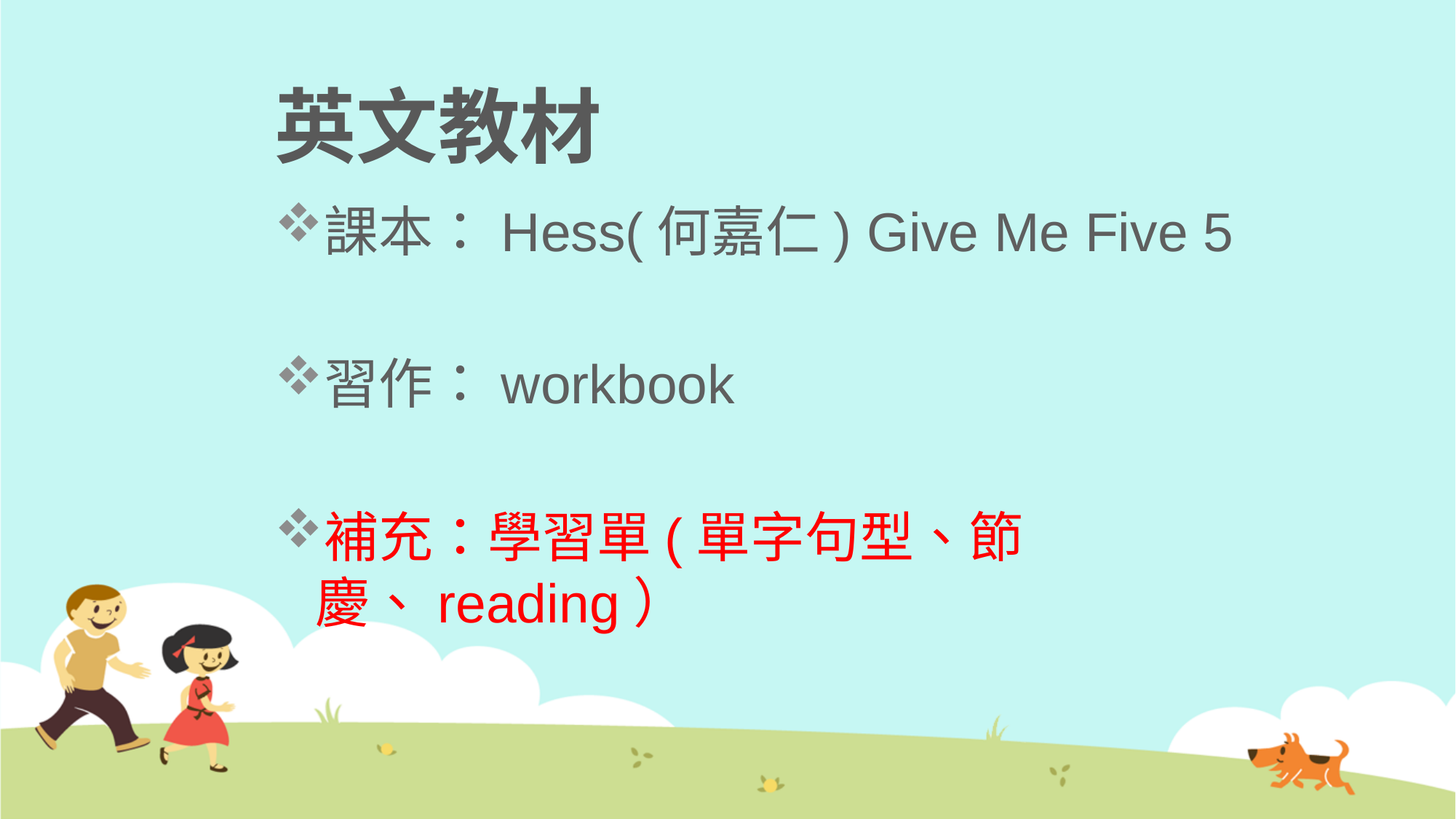

# 英文教材
課本：Hess(何嘉仁) Give Me Five 5

習作：workbook

補充：學習單(單字句型、節慶、reading）